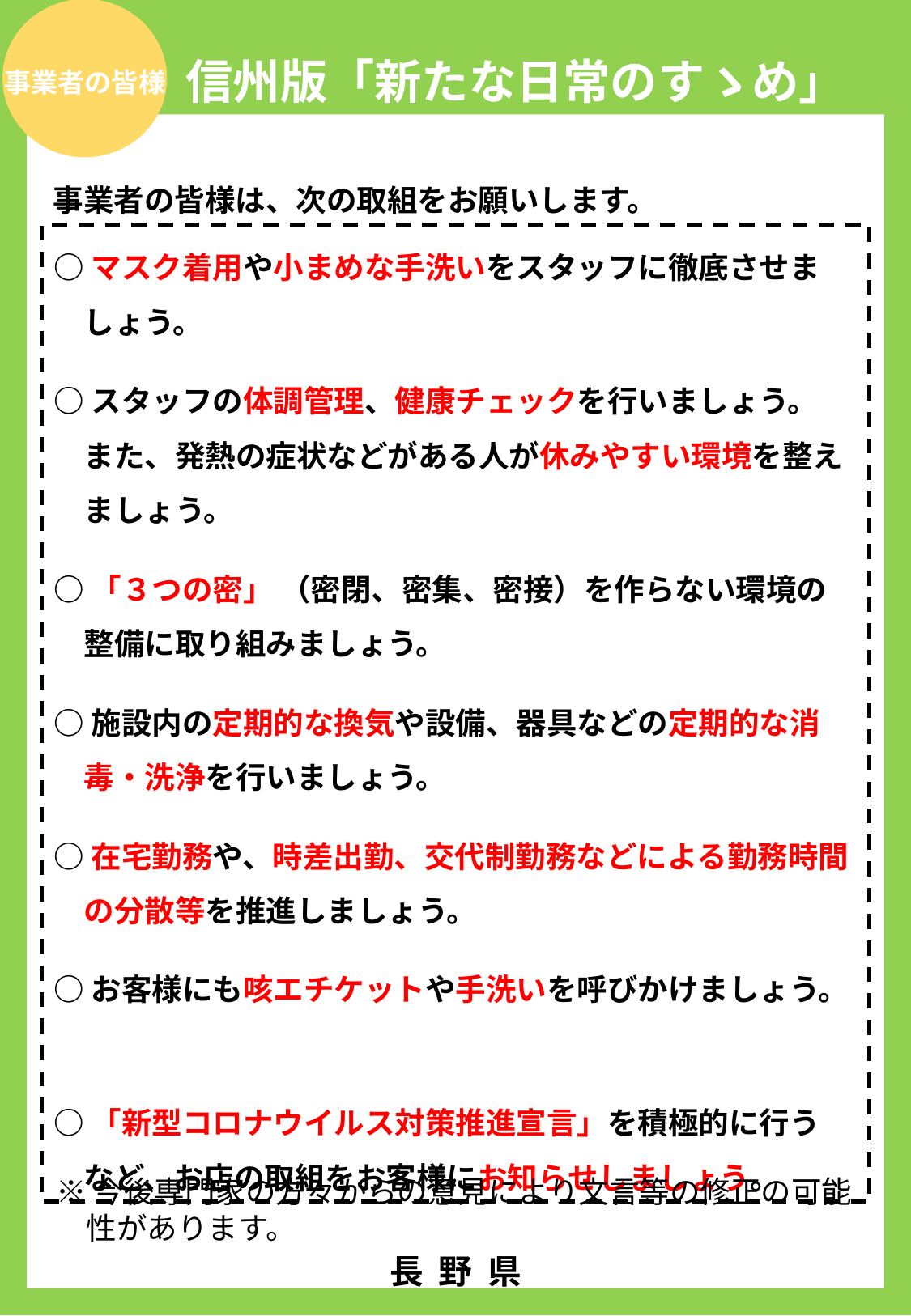

事業者の皆様

　　 信州版「新たな日常のすゝめ」
事業者の皆様は、次の取組をお願いします。
○マスク着用や小まめな手洗いをスタッフに徹底させま
　しょう。

○スタッフの体調管理、健康チェックを行いましょう。
　また、発熱の症状などがある人が休みやすい環境を整え
　ましょう。

○「３つの密」 （密閉、密集、密接）を作らない環境の
　整備に取り組みましょう。

○施設内の定期的な換気や設備、器具などの定期的な消
　毒・洗浄を行いましょう。

○在宅勤務や、時差出勤、交代制勤務などによる勤務時間
　の分散等を推進しましょう。

○お客様にも咳エチケットや手洗いを呼びかけましょう。

○「新型コロナウイルス対策推進宣言」を積極的に行う
　など、お店の取組をお客様にお知らせしましょう。
※今後専門家の方々からの意見により文言等の修正の可能
　性があります。
長  野  県